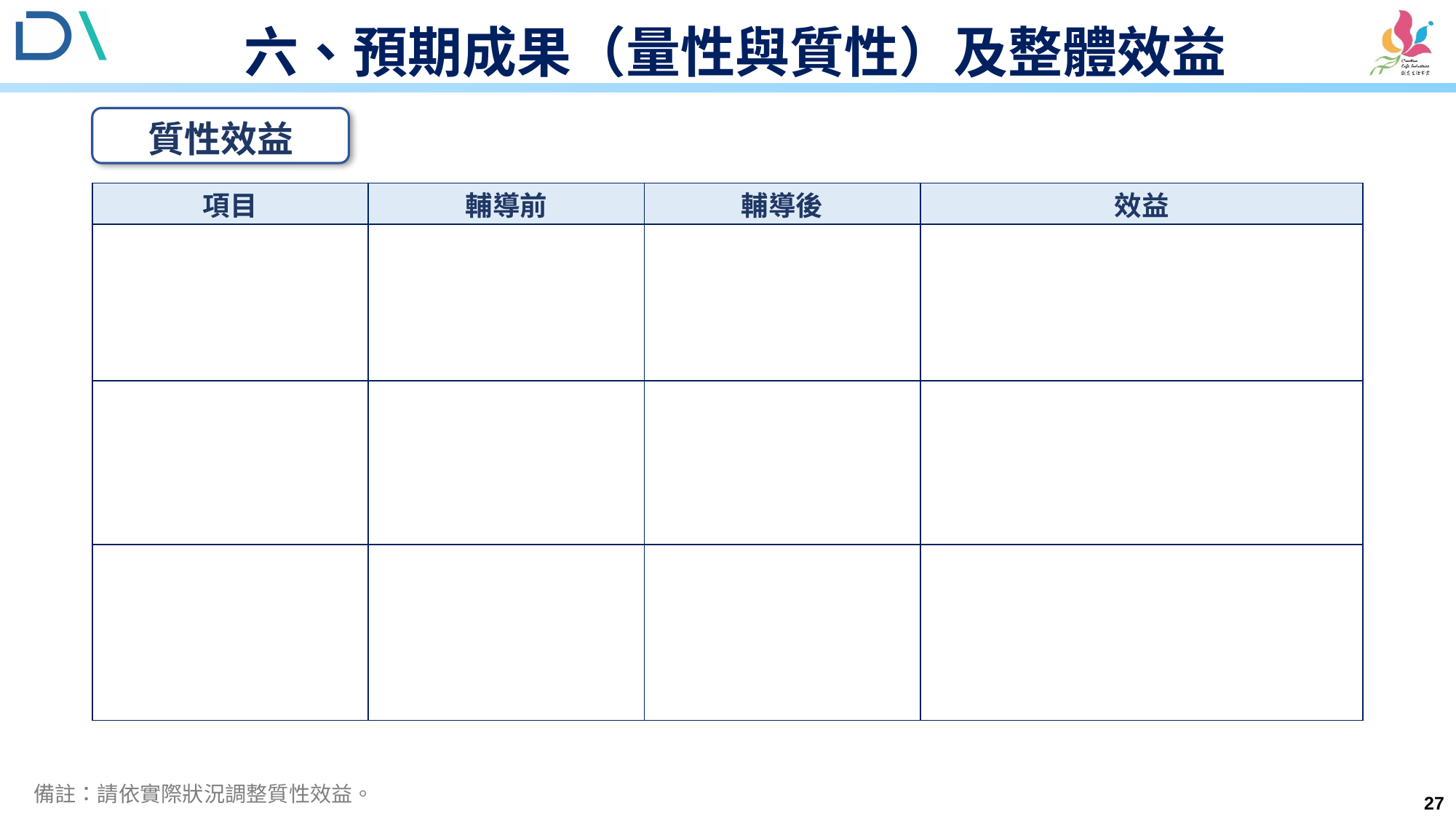

# 六、預期成果（量性與質性）及整體效益

質性效益
| 項目 | 輔導前 | 輔導後 | 效益 |
| --- | --- | --- | --- |
|  |  |  |  |
|  |  |  |  |
|  |  |  |  |
備註：請依實際狀況調整質性效益。
27